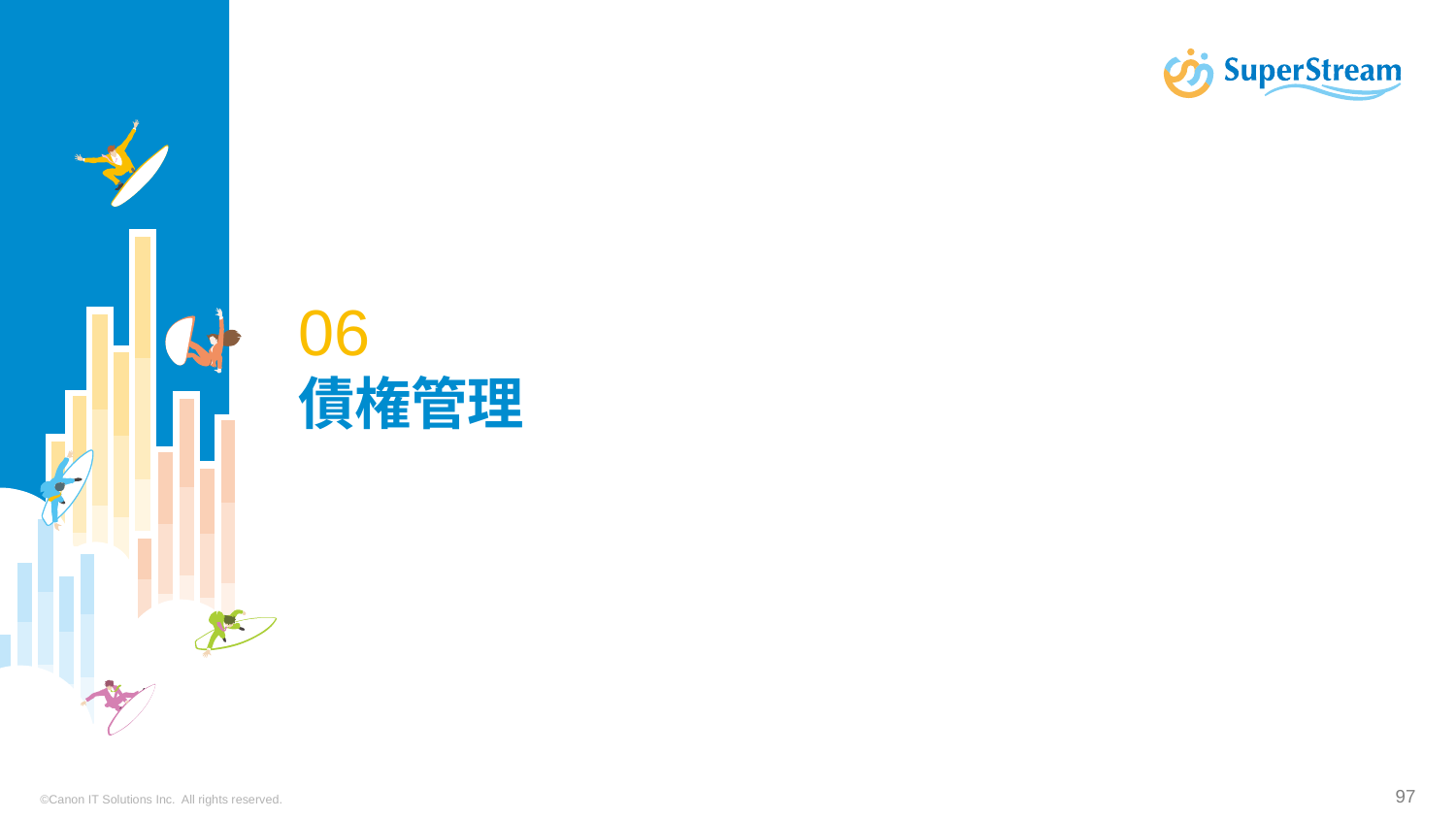

# 06 債権管理
©Canon IT Solutions Inc.  All rights reserved.
97